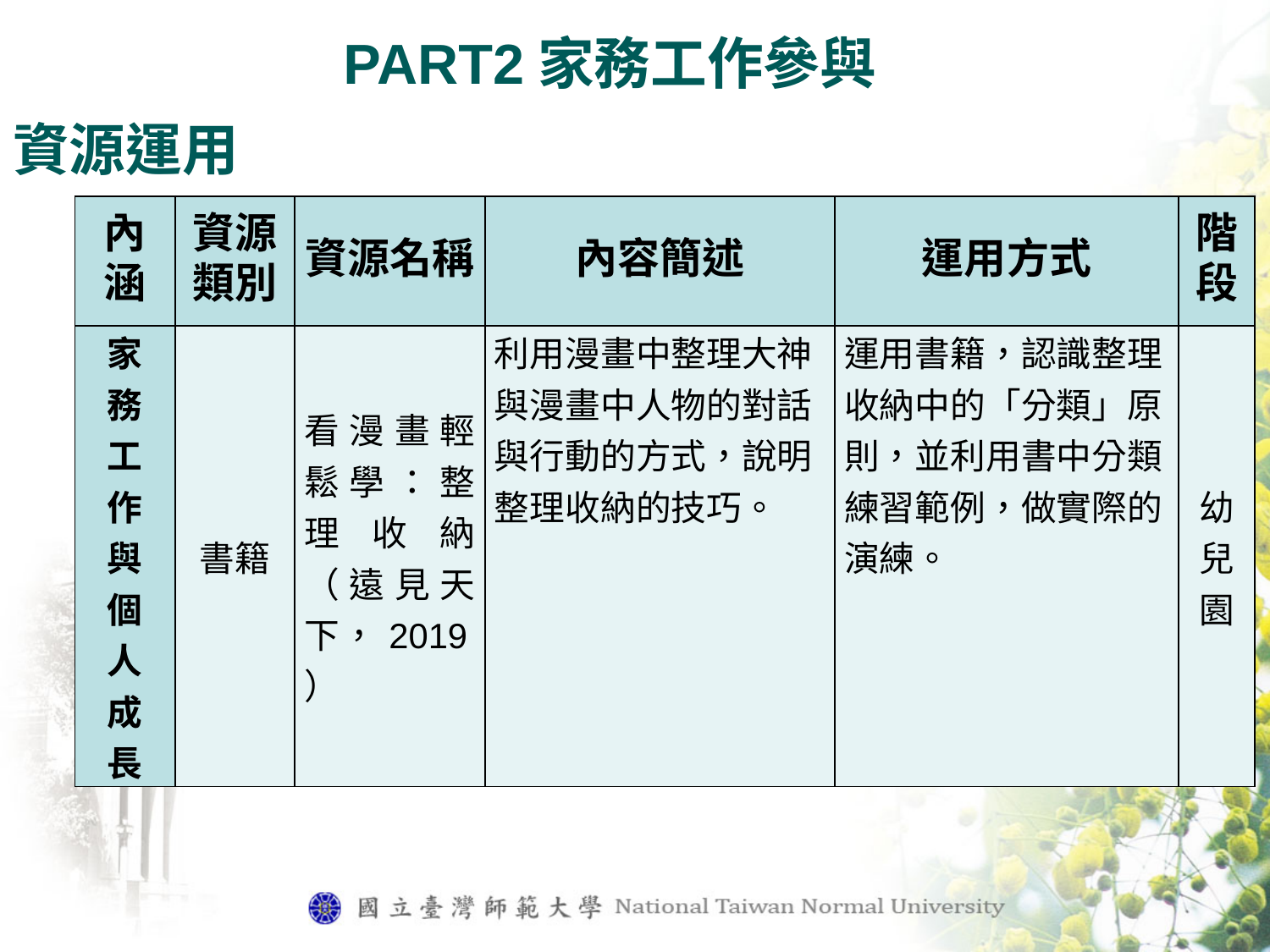

PART2家務工作參與
資源運用
| 內涵 | 資源類別 | 資源名稱 | 內容簡述 | 運用方式 | 階段 |
| --- | --- | --- | --- | --- | --- |
| 家 務 工 作 與 個 人 成 長 | 書籍 | 看漫畫輕鬆學：整理收納（遠見天下，2019） | 利用漫畫中整理大神與漫畫中人物的對話與行動的方式，說明整理收納的技巧。 | 運用書籍，認識整理收納中的「分類」原則，並利用書中分類練習範例，做實際的演練。 | 幼兒園 |